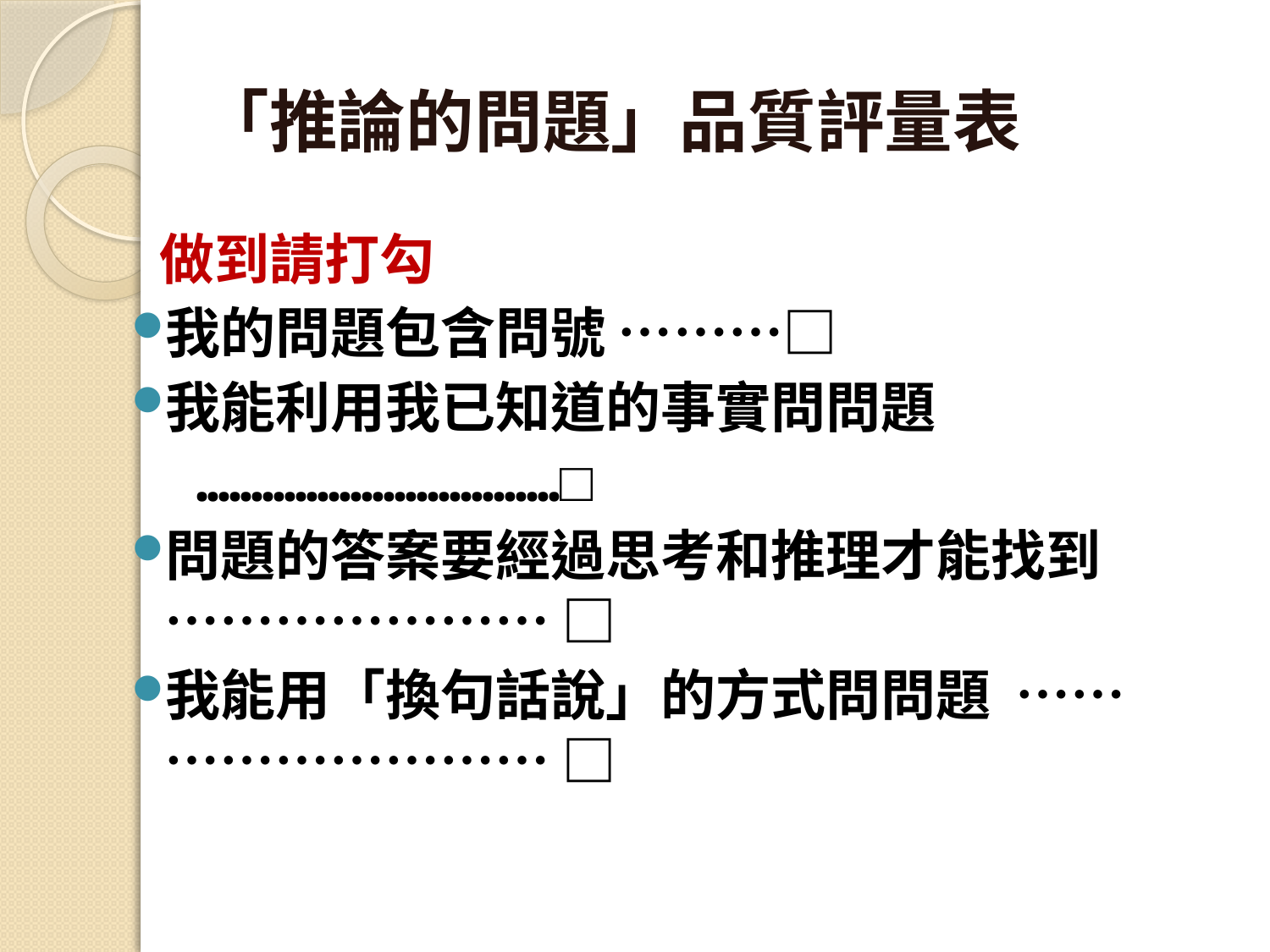

# 「推論的問題」品質評量表
  做到請打勾
我的問題包含問號 ………□
我能利用我已知道的事實問問題
  ……………………………□
問題的答案要經過思考和推理才能找到  ………………… □
我能用「換句話說」的方式問問題  ……………………… □